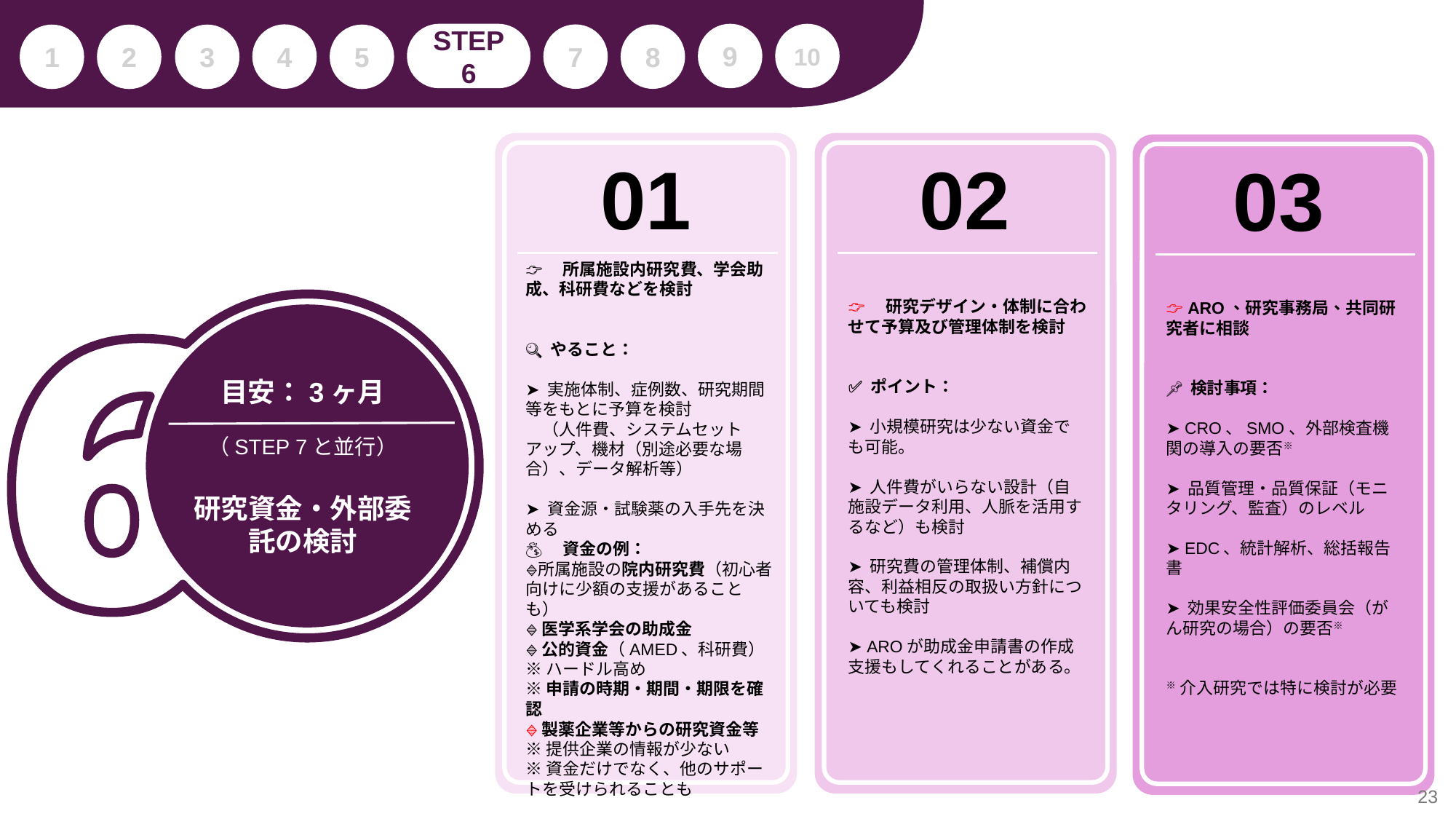

STEP 6
9
10
4
7
8
1
2
3
5

01

02

03

👉　所属施設内研究費、学会助成、科研費などを検討

🔍 やること：

➤ 実施体制、症例数、研究期間等をもとに予算を検討
　（人件費、システムセットアップ、機材（別途必要な場合）、データ解析等）

➤ 資金源・試験薬の入手先を決める
💰　資金の例：
🔹所属施設の院内研究費（初心者向けに少額の支援があることも）
🔹医学系学会の助成金
🔹公的資金（AMED、科研費）
※ハードル高め
※申請の時期・期間・期限を確認
🔹製薬企業等からの研究資金等
※提供企業の情報が少ない
※資金だけでなく、他のサポートを受けられることも

👉　研究デザイン・体制に合わせて予算及び管理体制を検討

✅ ポイント：

➤ 小規模研究は少ない資金でも可能。

➤ 人件費がいらない設計（自施設データ利用、人脈を活用するなど）も検討

➤ 研究費の管理体制、補償内容、利益相反の取扱い方針についても検討

➤ AROが助成金申請書の作成支援もしてくれることがある。

👉 ARO、研究事務局、共同研究者に相談

📌 検討事項：

➤ CRO、SMO、外部検査機関の導入の要否※

➤ 品質管理・品質保証（モニタリング、監査）のレベル

➤ EDC、統計解析、総括報告書

➤ 効果安全性評価委員会（がん研究の場合）の要否※

※介入研究では特に検討が必要

目安：3ヶ月

（STEP 7と並行）

研究資金・外部委託の検討
23